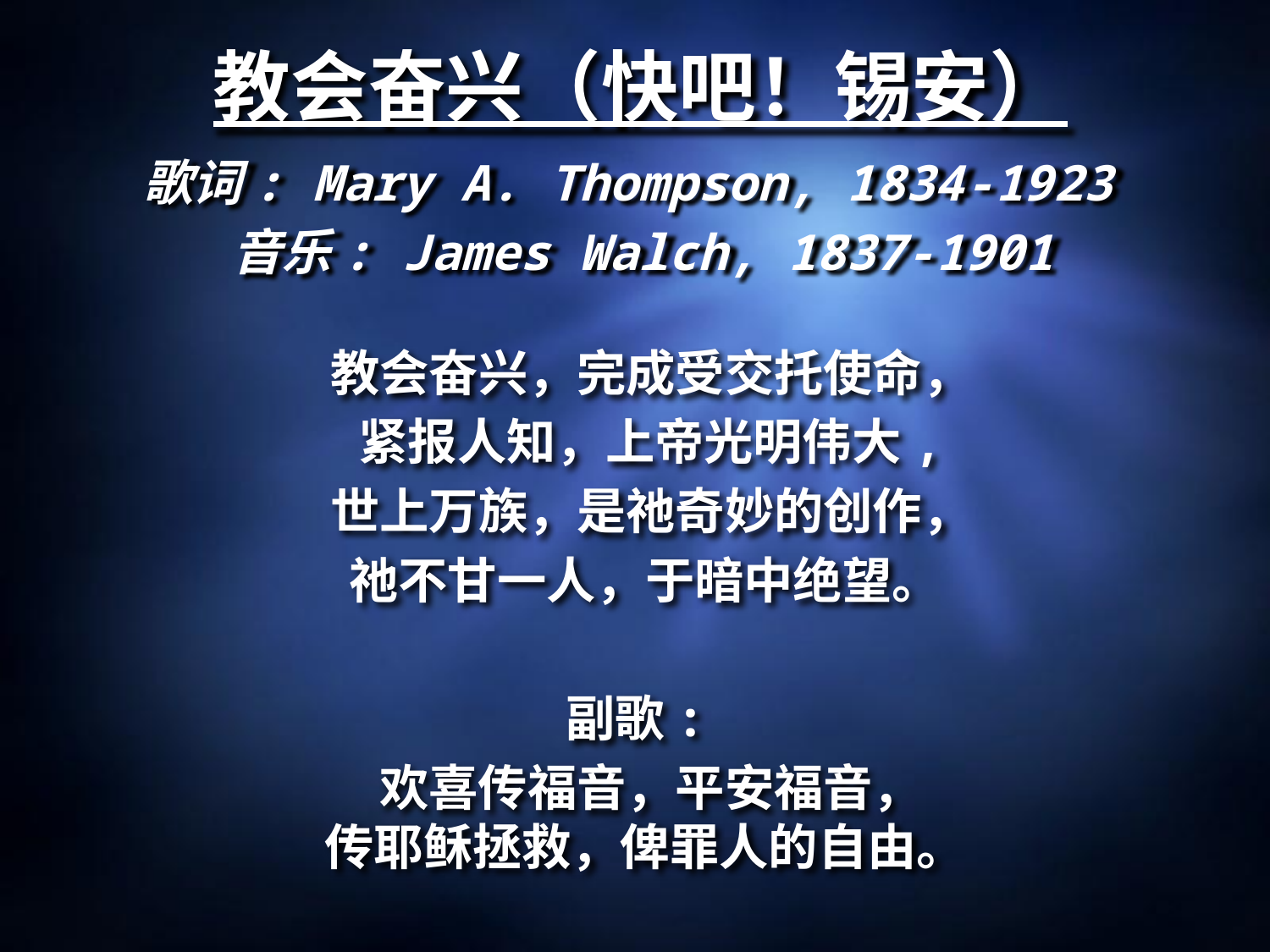

# 教会奋兴（快吧！锡安）
歌词: Mary A. Thompson, 1834-1923
音乐: James Walch, 1837-1901
教会奋兴，完成受交托使命，
紧报人知，上帝光明伟大,
世上万族，是祂奇妙的创作，
祂不甘一人，于暗中绝望。

副歌:
欢喜传福音，平安福音，
传耶稣拯救，俾罪人的自由。